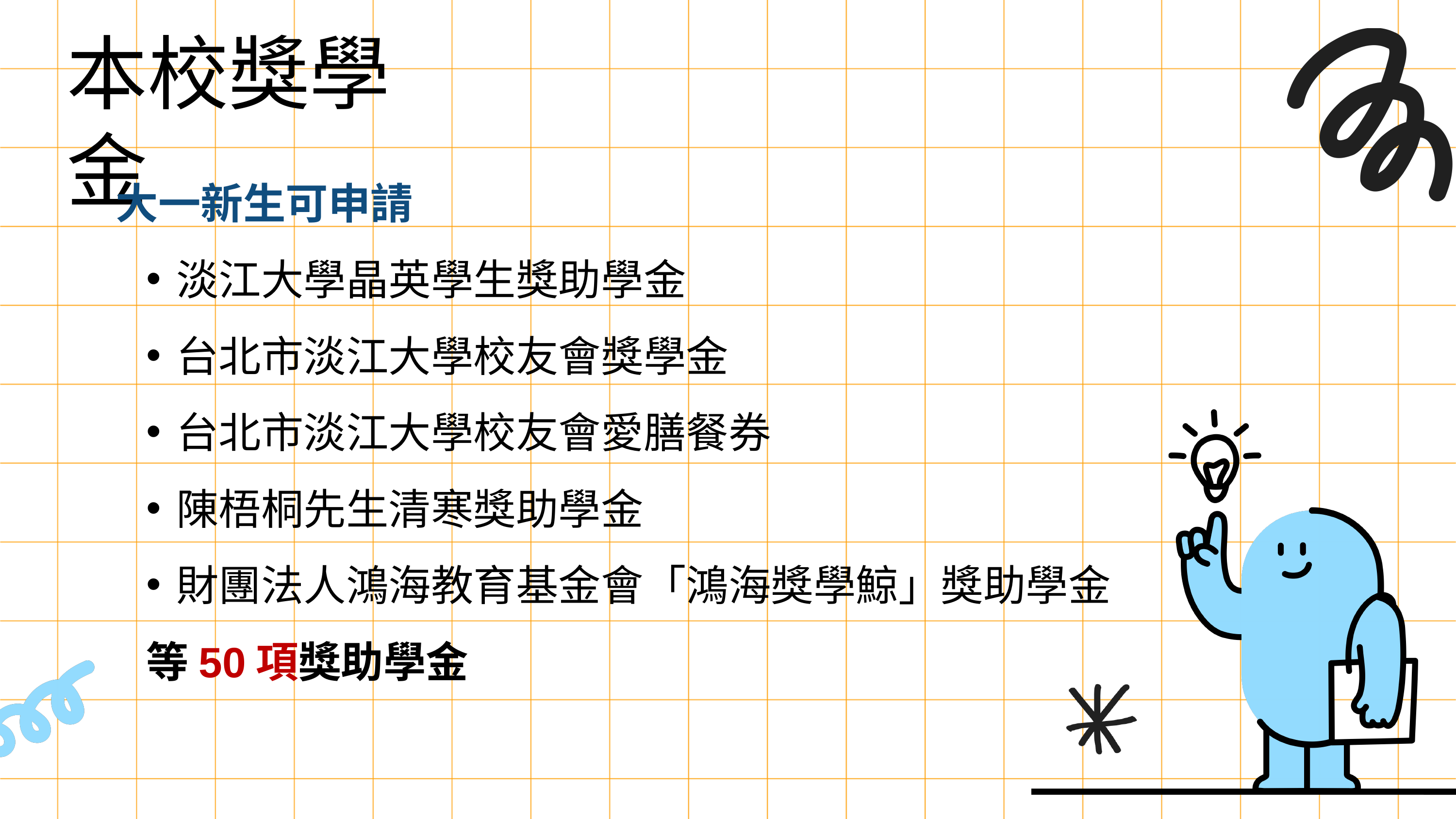

本校獎學金

大一新生可申請
淡江大學晶英學生獎助學金
台北市淡江大學校友會獎學金
台北市淡江大學校友會愛膳餐券
陳梧桐先生清寒獎助學金
財團法人鴻海教育基金會「鴻海獎學鯨」獎助學金
等50項獎助學金